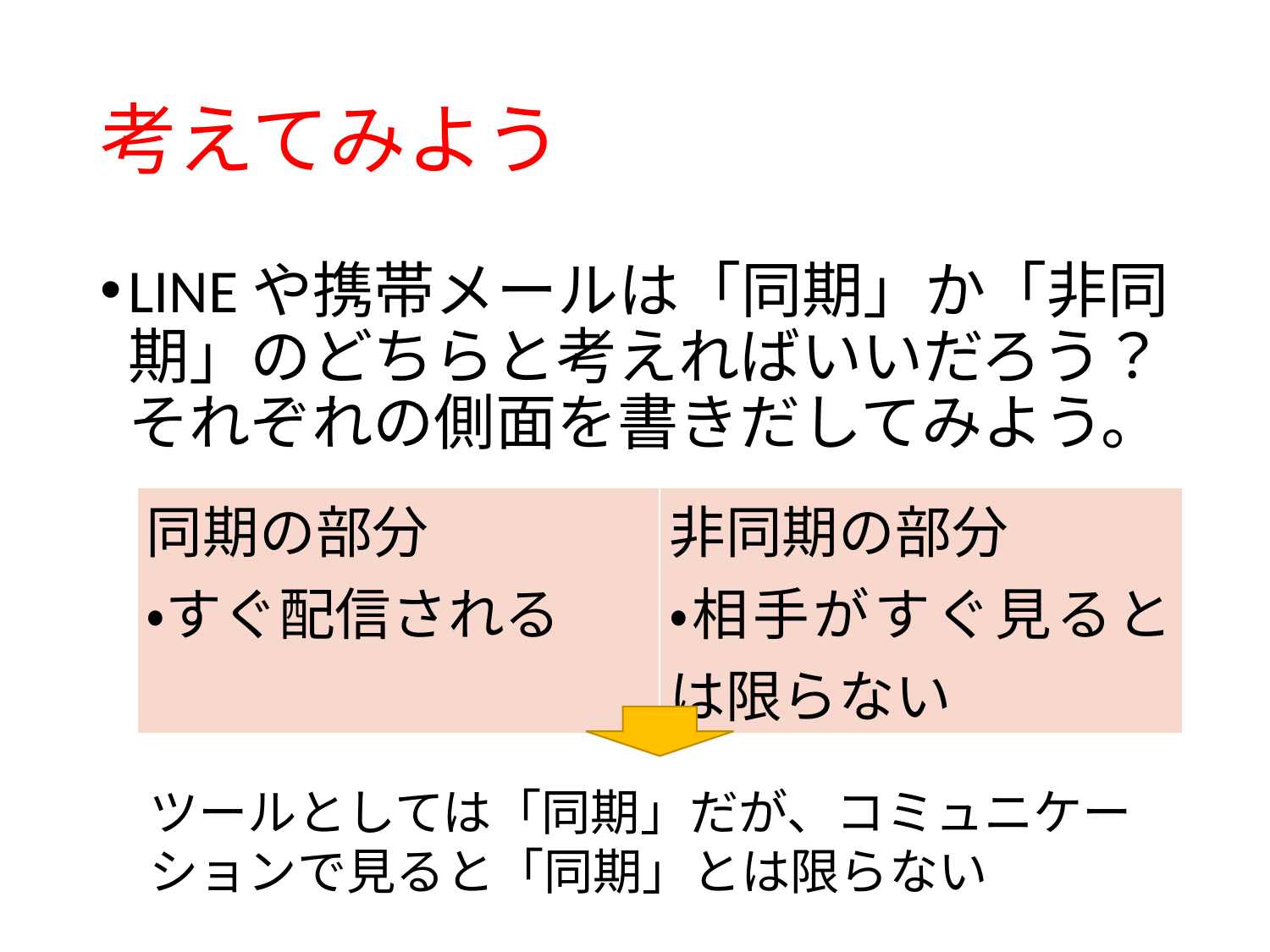

# 考えてみよう
LINEや携帯メールは「同期」か「非同期」のどちらと考えればいいだろう？それぞれの側面を書きだしてみよう。

| 同期の部分 ・すぐ配信される | 非同期の部分 ・相手がすぐ見るとは限らない |
| --- | --- |

ツールとしては「同期」だが、コミュニケーションで見ると「同期」とは限らない